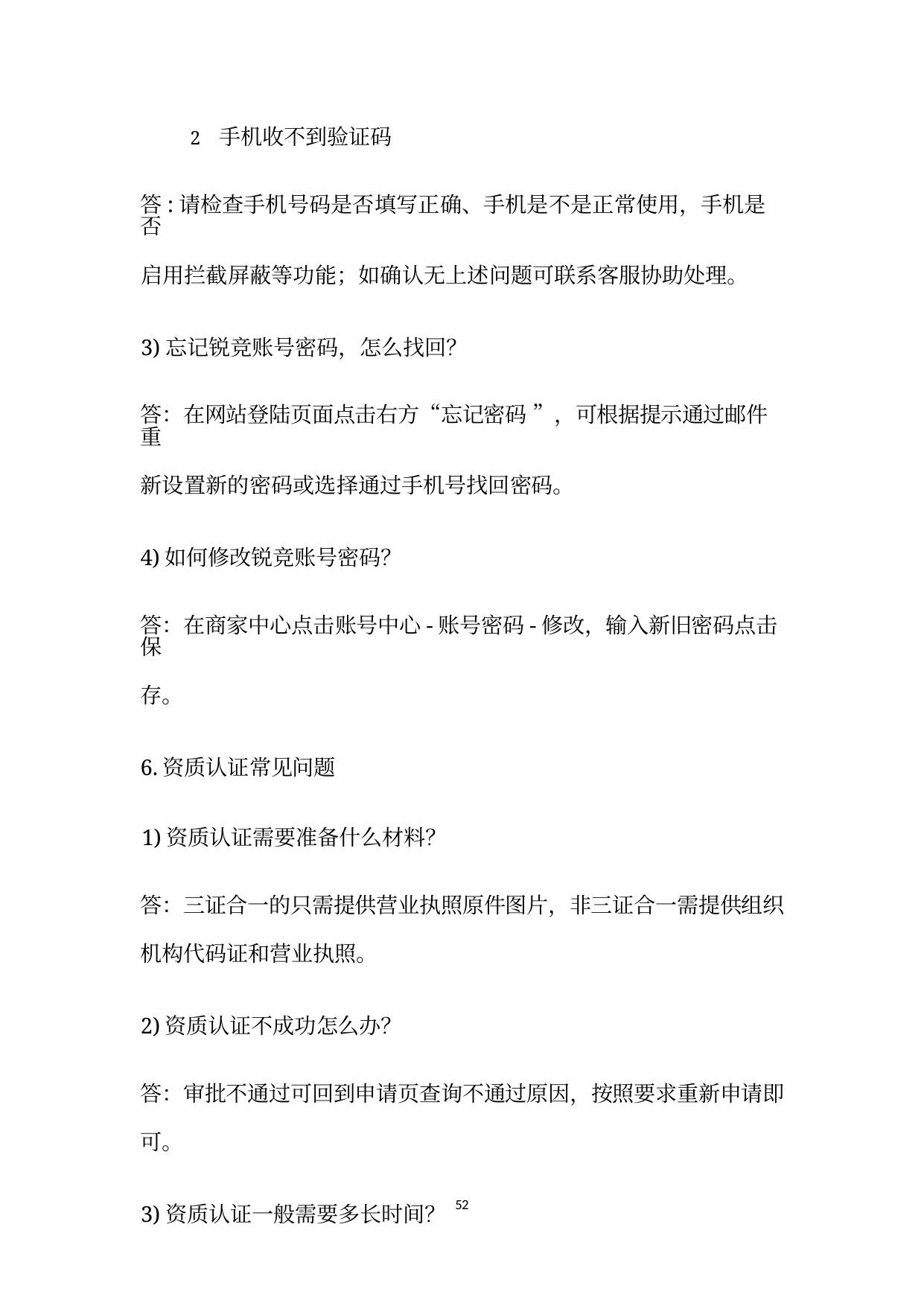

2   手机收不到验证码

答:请检查手机号码是否填写正确、手机是不是正常使用，手机是否
启用拦截屏蔽等功能；如确认无上述问题可联系客服协助处理。

3)忘记锐竞账号密码，怎么找回？

答：在网站登陆页面点击右方“忘记密码 ”，可根据提示通过邮件重
新设置新的密码或选择通过手机号找回密码。

4)如何修改锐竞账号密码？

答：在商家中心点击账号中心-账号密码-修改，输入新旧密码点击保
存。

6.资质认证常见问题

1)资质认证需要准备什么材料？

答：三证合一的只需提供营业执照原件图片，非三证合一需提供组织
机构代码证和营业执照。

2)资质认证不成功怎么办？

答：审批不通过可回到申请页查询不通过原因，按照要求重新申请即
可。

3)资质认证一般需要多长时间？

52